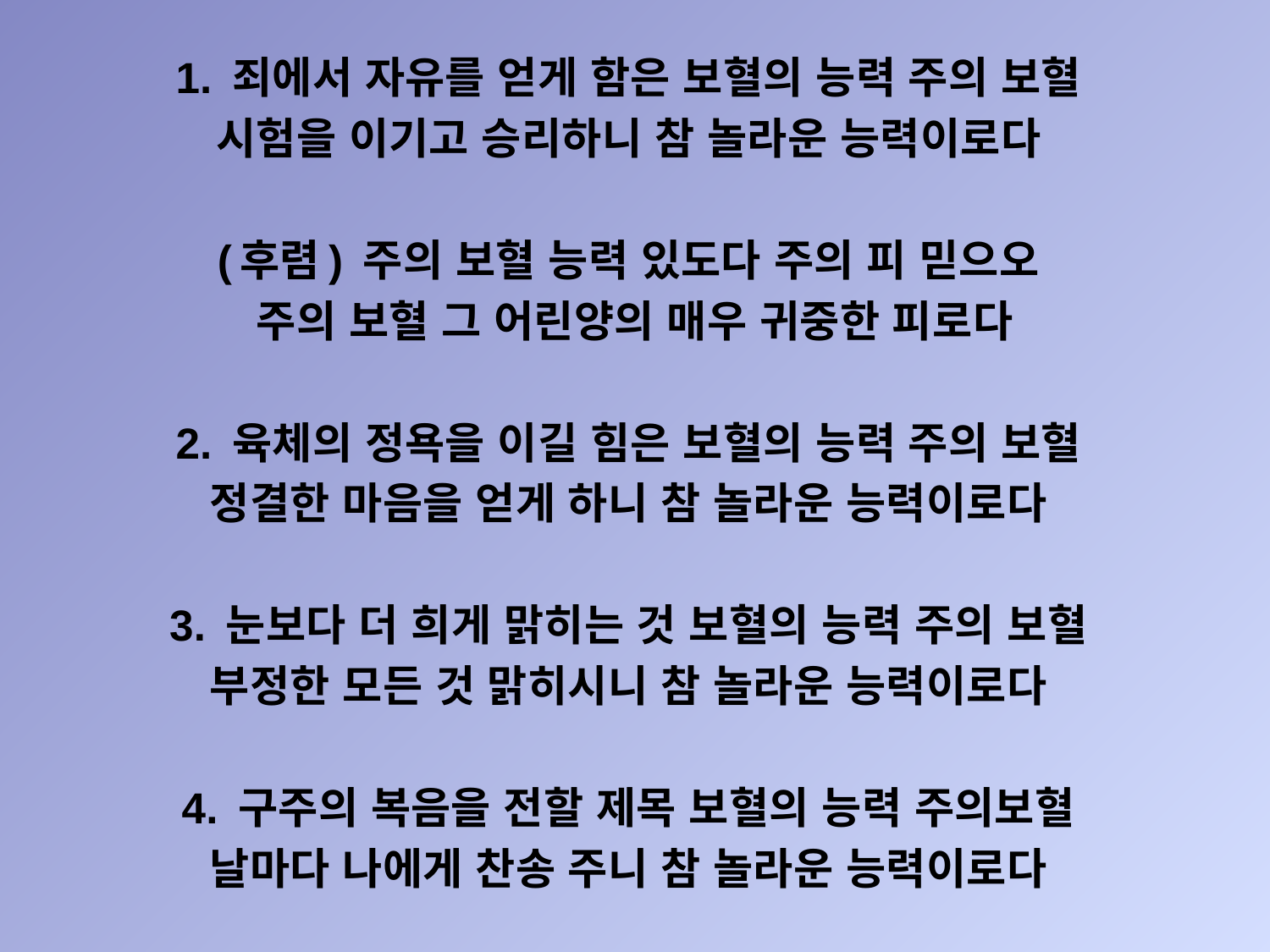

1. 죄에서 자유를 얻게 함은 보혈의 능력 주의 보혈
시험을 이기고 승리하니 참 놀라운 능력이로다

(후렴) 주의 보혈 능력 있도다 주의 피 믿으오
주의 보혈 그 어린양의 매우 귀중한 피로다

2. 육체의 정욕을 이길 힘은 보혈의 능력 주의 보혈
정결한 마음을 얻게 하니 참 놀라운 능력이로다

3. 눈보다 더 희게 맑히는 것 보혈의 능력 주의 보혈
부정한 모든 것 맑히시니 참 놀라운 능력이로다

4. 구주의 복음을 전할 제목 보혈의 능력 주의보혈
날마다 나에게 찬송 주니 참 놀라운 능력이로다